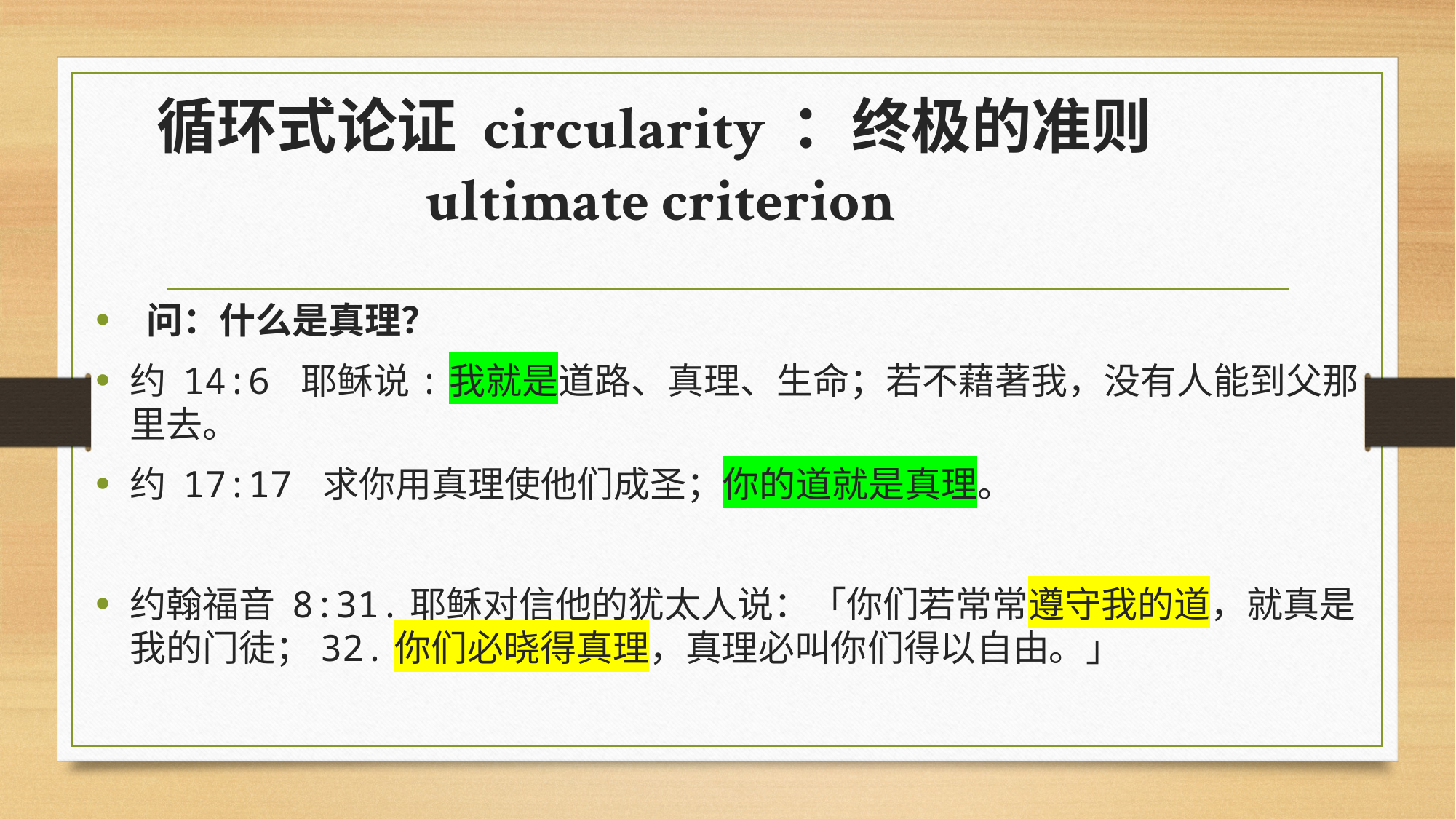

# 循环式论证 circularity ：终极的准则ultimate criterion
 问：什么是真理？
约 14:6 耶稣说:我就是道路、真理、生命；若不藉著我，没有人能到父那里去。
约 17:17 求你用真理使他们成圣；你的道就是真理。

约翰福音 8:31.耶稣对信他的犹太人说：「你们若常常遵守我的道，就真是我的门徒；32.你们必晓得真理，真理必叫你们得以自由。」